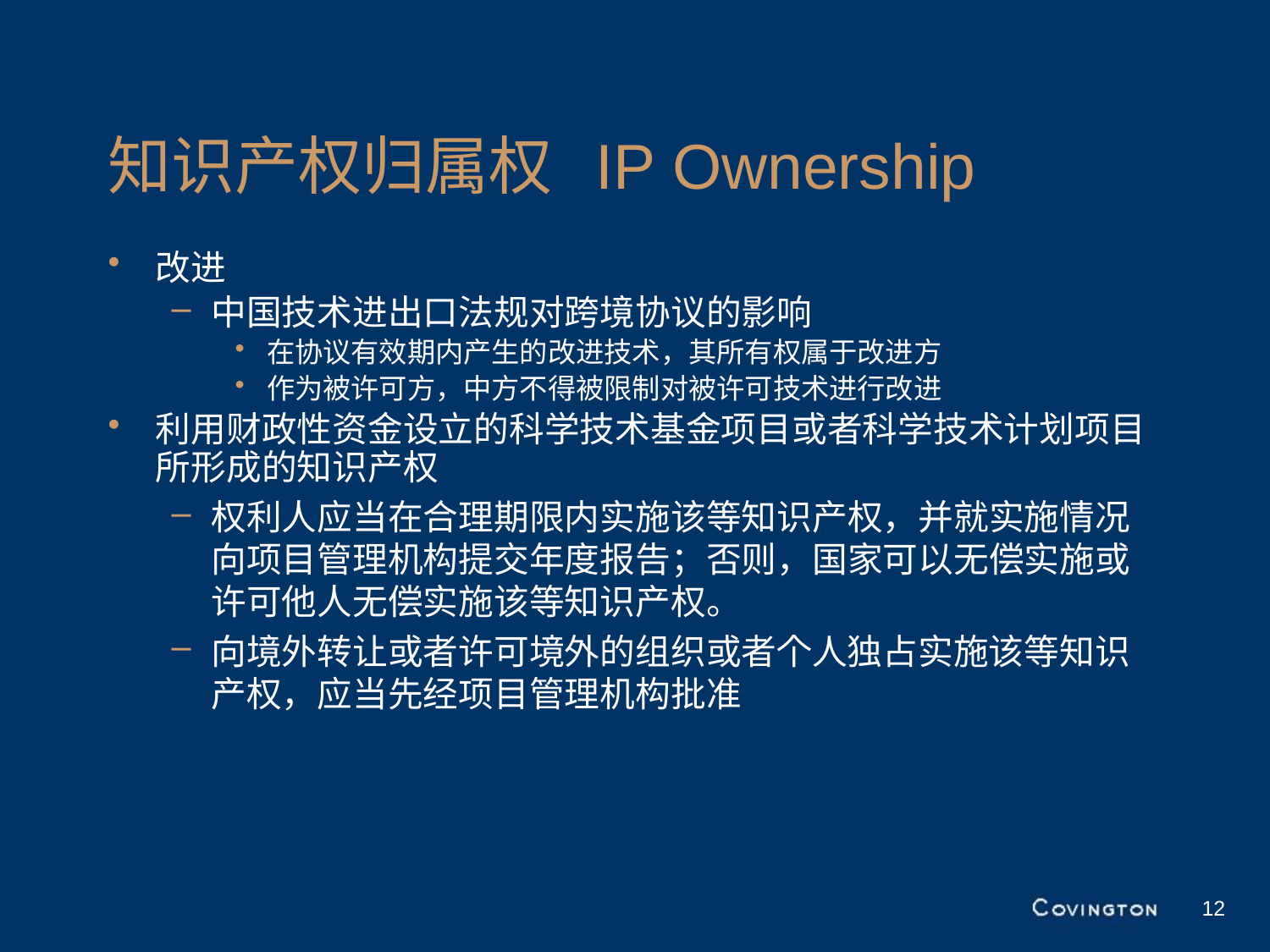

# 知识产权归属权  IP Ownership
改进
中国技术进出口法规对跨境协议的影响
在协议有效期内产生的改进技术，其所有权属于改进方
作为被许可方，中方不得被限制对被许可技术进行改进
利用财政性资金设立的科学技术基金项目或者科学技术计划项目所形成的知识产权
权利人应当在合理期限内实施该等知识产权，并就实施情况向项目管理机构提交年度报告；否则，国家可以无偿实施或许可他人无偿实施该等知识产权。
向境外转让或者许可境外的组织或者个人独占实施该等知识产权，应当先经项目管理机构批准
12